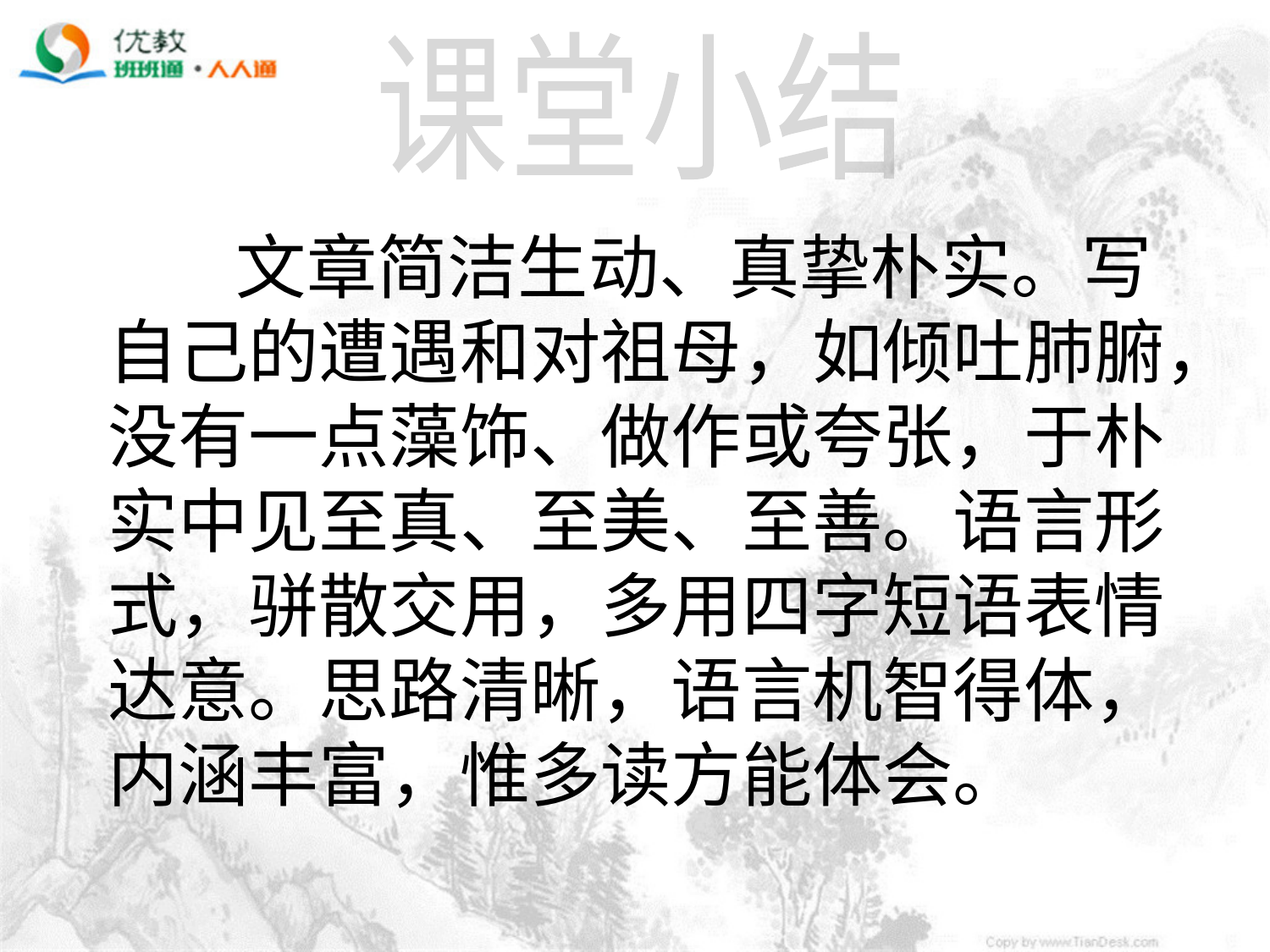

课堂小结
        文章简洁生动、真挚朴实。写自己的遭遇和对祖母，如倾吐肺腑，没有一点藻饰、做作或夸张，于朴实中见至真、至美、至善。语言形式，骈散交用，多用四字短语表情达意。思路清晰，语言机智得体，内涵丰富，惟多读方能体会。